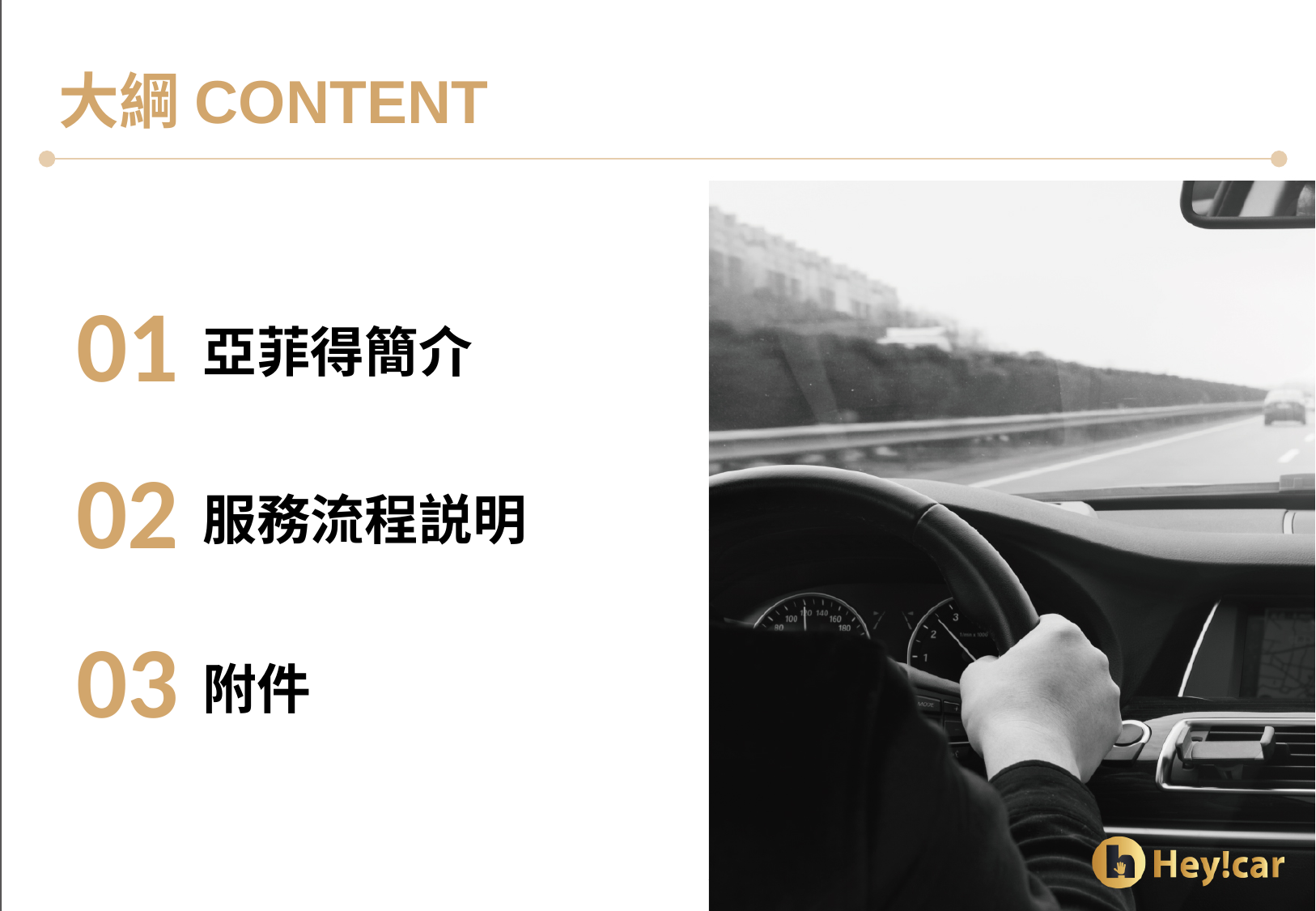

大綱CONTENT
01
亞菲得簡介
02
服務流程説明
03
附件